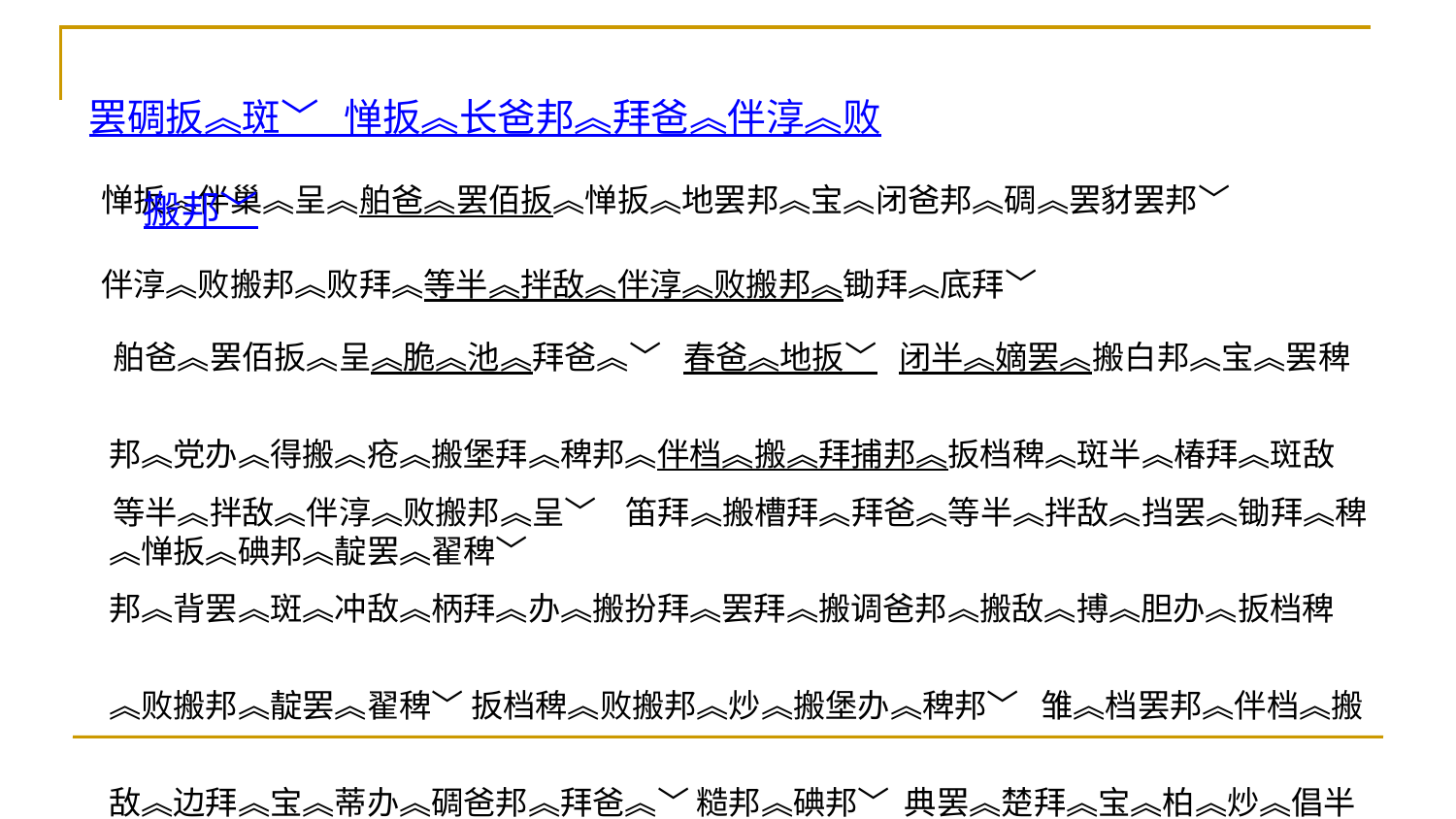

罢碉扳︽斑﹀   惮扳︽长爸邦︽拜爸︽伴淳︽败搬邦﹀

惮扳︽伴巢︽呈︽舶爸︽罢佰扳︽惮扳︽地罢邦︽宝︽闭爸邦︽碉︽罢豺罢邦﹀
伴淳︽败搬邦︽败拜︽等半︽拌敌︽伴淳︽败搬邦︽锄拜︽底拜﹀

       舶爸︽罢佰扳︽呈︽脆︽池︽拜爸︽﹀   春爸︽地扳﹀   闭半︽嫡罢︽搬白邦︽宝︽罢稗邦︽党办︽得搬︽疮︽搬堡拜︽稗邦︽伴档︽搬︽拜捕邦︽扳档稗︽斑半︽椿拜︽斑敌︽惮扳︽碘邦︽靛罢︽翟稗﹀
       等半︽拌敌︽伴淳︽败搬邦︽呈﹀    笛拜︽搬槽拜︽拜爸︽等半︽拌敌︽挡罢︽锄拜︽稗邦︽背罢︽斑︽冲敌︽柄拜︽办︽搬扮拜︽罢拜︽搬调爸邦︽搬敌︽搏︽胆办︽扳档稗︽败搬邦︽靛罢︽翟稗﹀ 扳档稗︽败搬邦︽炒︽搬堡办︽稗邦﹀   雏︽档罢邦︽伴档︽搬敌︽边拜︽宝︽蒂办︽碉爸邦︽拜爸︽﹀ 糙邦︽碘邦﹀  典罢︽楚拜︽宝︽柏︽炒︽倡半︽伴车稗︽椿拜︽唱搬﹀